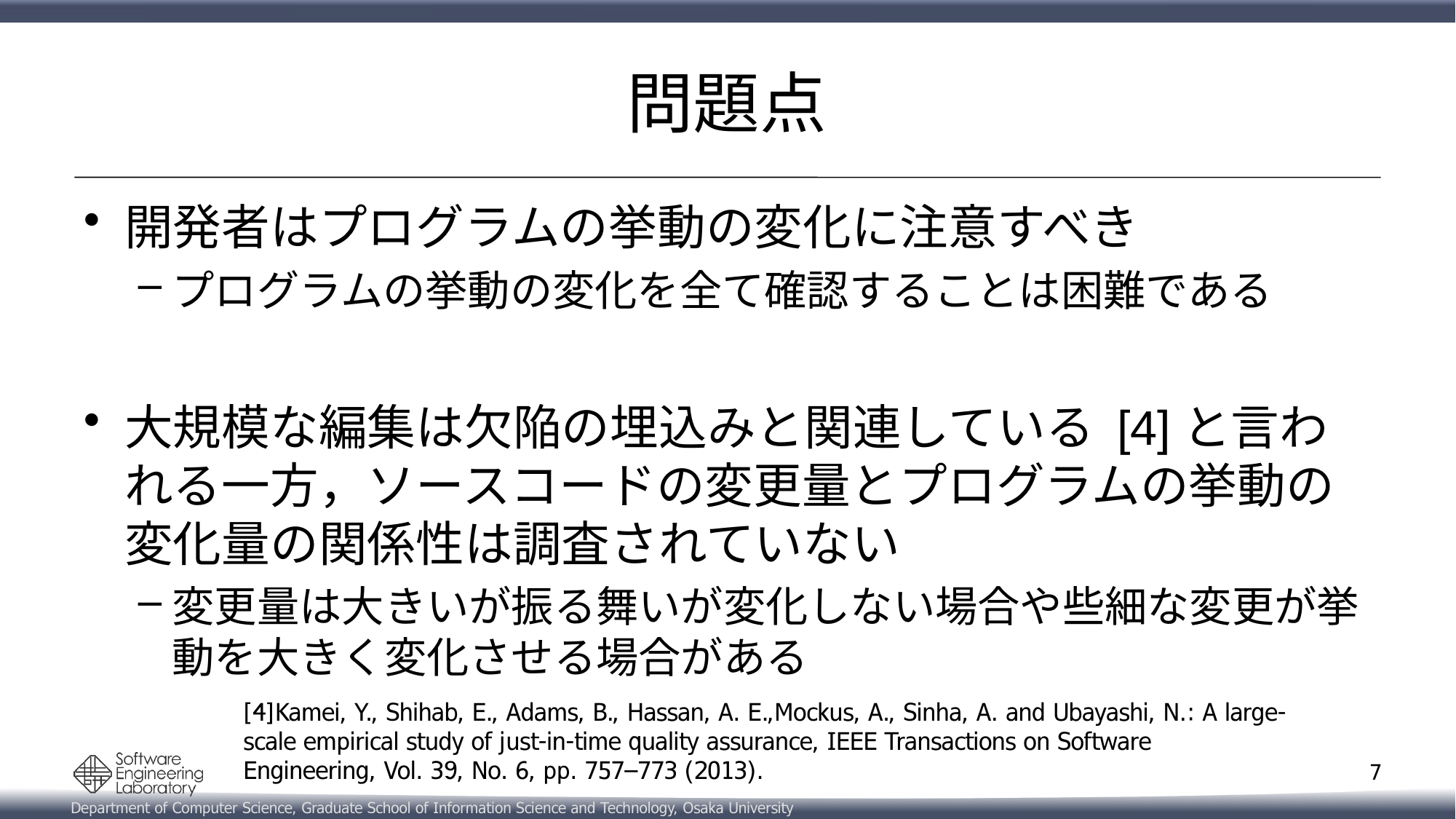

# 問題点
開発者はプログラムの挙動の変化に注意すべき
プログラムの挙動の変化を全て確認することは困難である

大規模な編集は欠陥の埋込みと関連している [4]と言われる一方，ソースコードの変更量とプログラムの挙動の変化量の関係性は調査されていない
変更量は大きいが振る舞いが変化しない場合や些細な変更が挙動を大きく変化させる場合がある

[4]Kamei, Y., Shihab, E., Adams, B., Hassan, A. E.,Mockus, A., Sinha, A. and Ubayashi, N.: A large-scale empirical study of just-in-time quality assurance, IEEE Transactions on Software Engineering, Vol. 39, No. 6, pp. 757–773 (2013).

7